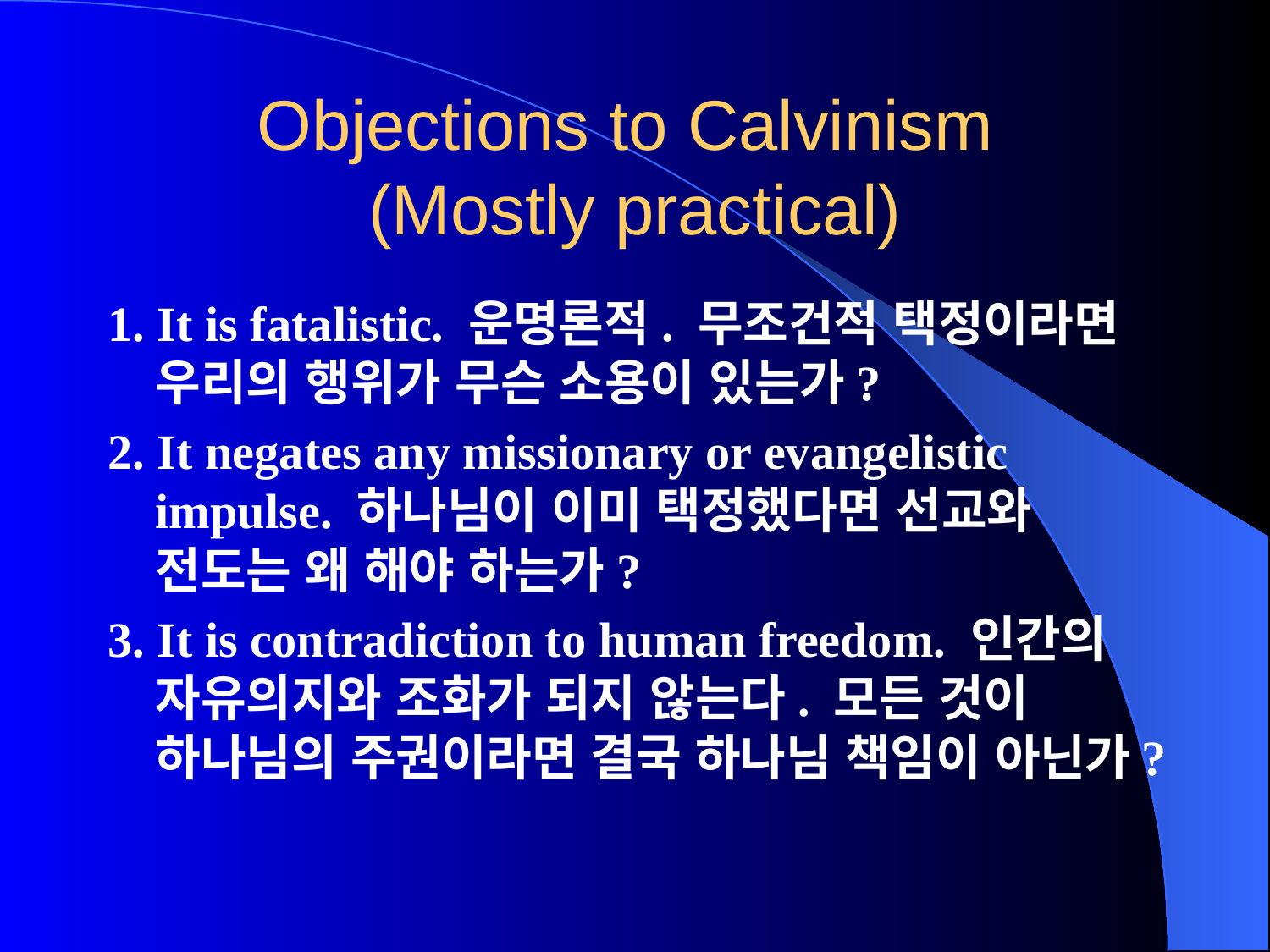

# Objections to Calvinism (Mostly practical)
1. It is fatalistic. 운명론적. 무조건적 택정이라면 우리의 행위가 무슨 소용이 있는가?
2. It negates any missionary or evangelistic impulse. 하나님이 이미 택정했다면 선교와 전도는 왜 해야 하는가?
3. It is contradiction to human freedom. 인간의 자유의지와 조화가 되지 않는다. 모든 것이 하나님의 주권이라면 결국 하나님 책임이 아닌가?